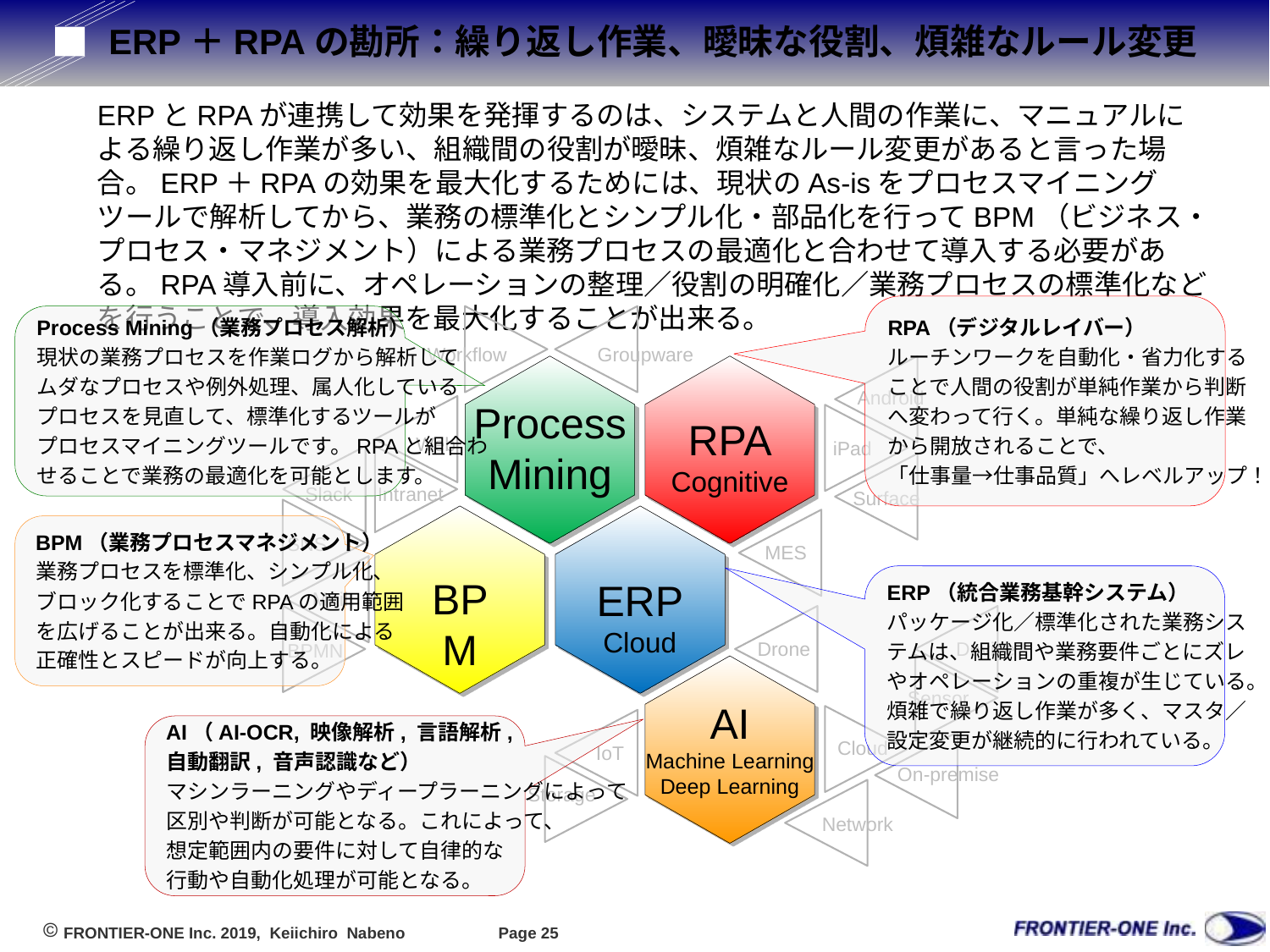

# ERP＋RPAの勘所：繰り返し作業、曖昧な役割、煩雑なルール変更
ERPとRPAが連携して効果を発揮するのは、システムと人間の作業に、マニュアルによる繰り返し作業が多い、組織間の役割が曖昧、煩雑なルール変更があると言った場合。ERP＋RPAの効果を最大化するためには、現状のAs-isをプロセスマイニングツールで解析してから、業務の標準化とシンプル化・部品化を行ってBPM（ビジネス・プロセス・マネジメント）による業務プロセスの最適化と合わせて導入する必要がある。RPA導入前に、オペレーションの整理／役割の明確化／業務プロセスの標準化などを行うことで、導入効果を最大化することが出来る。
RPA（デジタルレイバー）
ルーチンワークを自動化・省力化する
ことで人間の役割が単純作業から判断
へ変わって行く。単純な繰り返し作業
から開放されることで、
「仕事量→仕事品質」へレベルアップ！
Process Mining（業務プロセス解析）
現状の業務プロセスを作業ログから解析して
ムダなプロセスや例外処理、属人化している
プロセスを見直して、標準化するツールが
プロセスマイニングツールです。RPAと組合わ
せることで業務の最適化を可能とします。

Workflow
Groupware

Android
Process
Mining

RPA
Cognitive
Web
 iPad

Slack
Intranet
Surface

BPM（業務プロセスマネジメント）
業務プロセスを標準化、シンプル化、
ブロック化することでRPAの適用範囲
を広げることが出来る。自動化による
正確性とスピードが向上する。
SNS
MES

BPM
ERP（統合業務基幹システム）
パッケージ化／標準化された業務シス
テムは、組織間や業務要件ごとにズレ
やオペレーションの重複が生じている。
煩雑で繰り返し作業が多く、マスタ／
設定変更が継続的に行われている。
ERP
Cloud
Mail

Drone
Device
BPMN

Sensor
AI
Machine Learning
Deep Learning

AI（AI-OCR, 映像解析, 言語解析,
自動翻訳, 音声認識など）
マシンラーニングやディープラーニングによって
区別や判断が可能となる。これによって、
想定範囲内の要件に対して自律的な
行動や自動化処理が可能となる。
Cloud

IoT
On-premise

Storage

Network